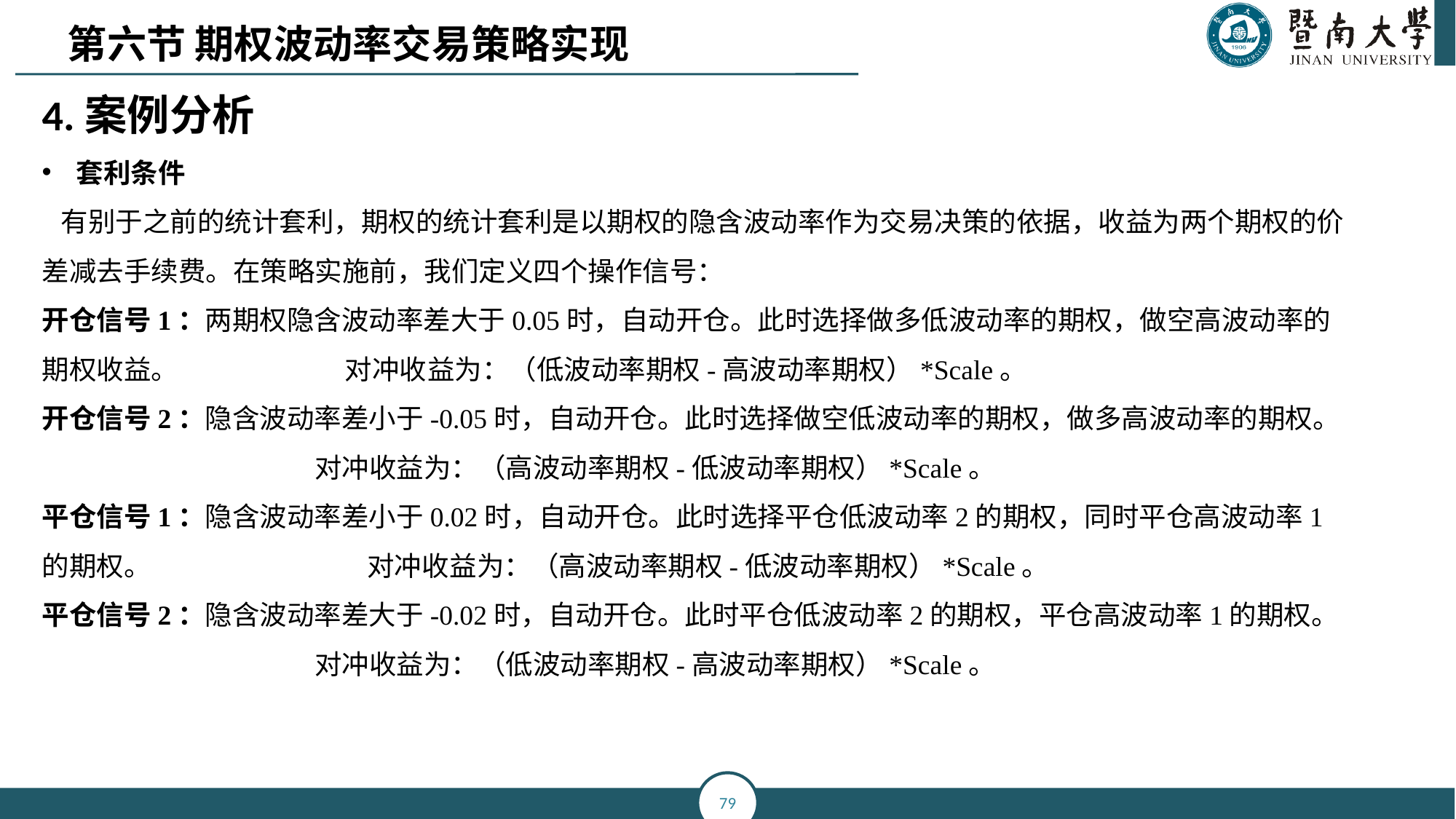

第六节 期权波动率交易策略实现
4.案例分析
套利条件
  有别于之前的统计套利，期权的统计套利是以期权的隐含波动率作为交易决策的依据，收益为两个期权的价差减去手续费。在策略实施前，我们定义四个操作信号：
开仓信号1：两期权隐含波动率差大于0.05时，自动开仓。此时选择做多低波动率的期权，做空高波动率的期权收益。                           对冲收益为：（低波动率期权-高波动率期权）*Scale。
开仓信号2：隐含波动率差小于-0.05时，自动开仓。此时选择做空低波动率的期权，做多高波动率的期权。
                                           对冲收益为：（高波动率期权-低波动率期权）*Scale。
平仓信号1：隐含波动率差小于0.02时，自动开仓。此时选择平仓低波动率2的期权，同时平仓高波动率1的期权。                                   对冲收益为：（高波动率期权-低波动率期权）*Scale。
平仓信号2：隐含波动率差大于-0.02时，自动开仓。此时平仓低波动率2的期权，平仓高波动率1的期权。
                                           对冲收益为：（低波动率期权-高波动率期权）*Scale。